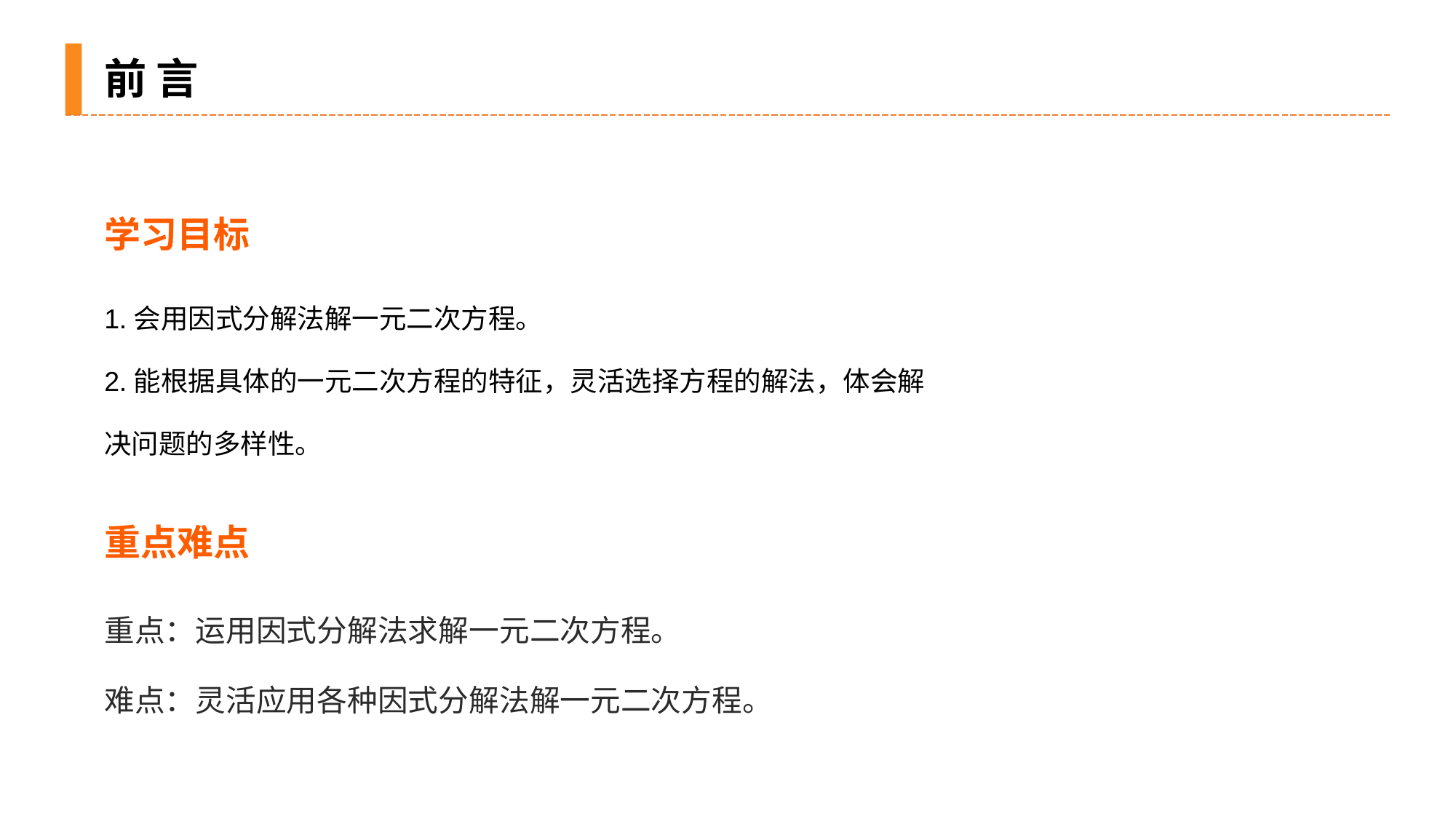

前 言
学习目标
1.会用因式分解法解一元二次方程。
2.能根据具体的一元二次方程的特征，灵活选择方程的解法，体会解
决问题的多样性。
重点难点
重点：运用因式分解法求解一元二次方程。
难点：灵活应用各种因式分解法解一元二次方程。